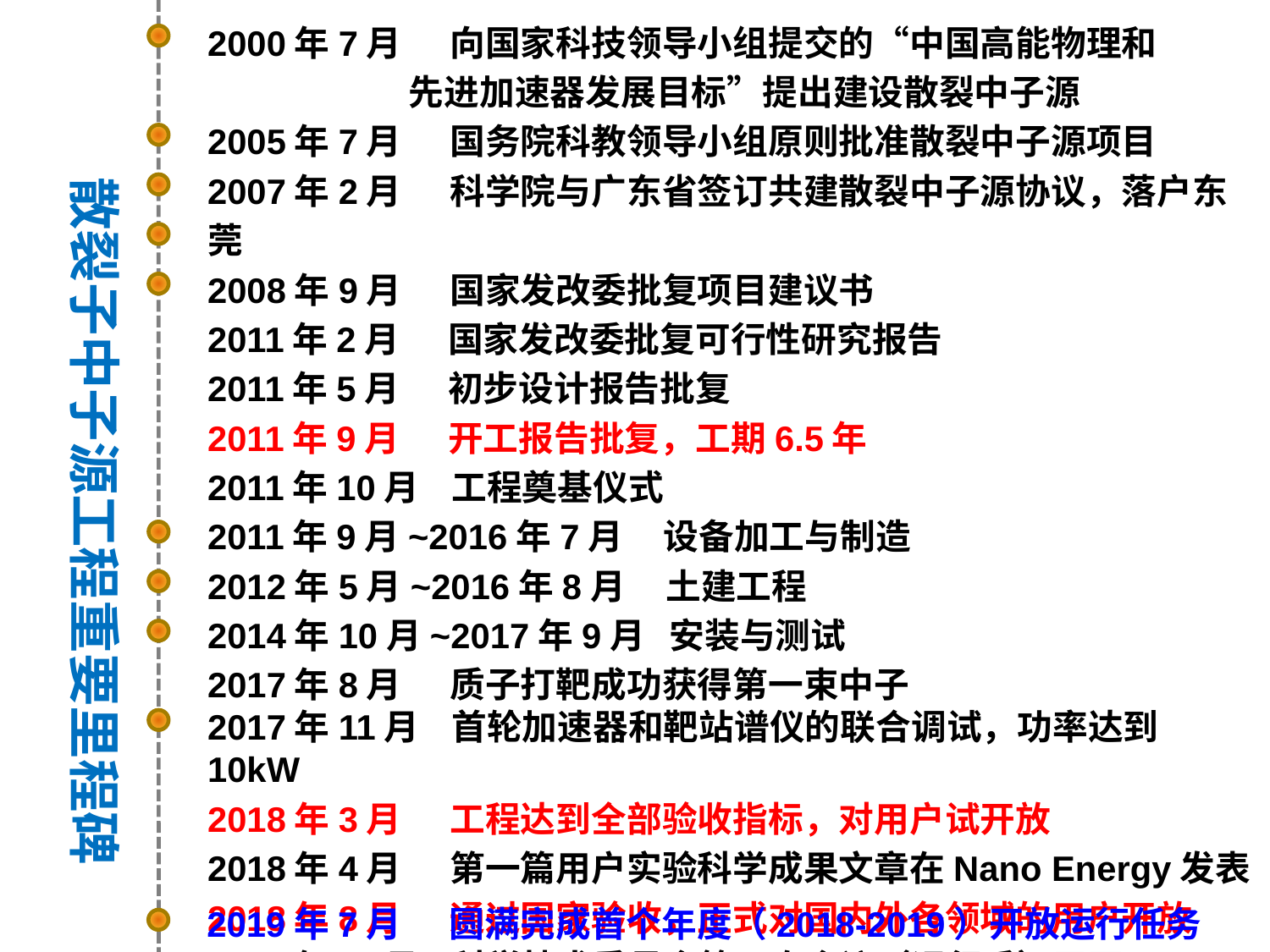

2000年7月      向国家科技领导小组提交的“中国高能物理和
                        先进加速器发展目标”提出建设散裂中子源
2005年7月      国务院科教领导小组原则批准散裂中子源项目
2007年2月      科学院与广东省签订共建散裂中子源协议，落户东莞
2008年9月      国家发改委批复项目建议书
2011年2月      国家发改委批复可行性研究报告
2011年5月      初步设计报告批复
2011年9月      开工报告批复，工期6.5年
2011年10月    工程奠基仪式
2011年9月~2016年7月     设备加工与制造
2012年5月~2016年8月     土建工程
2014年10月~2017年9月   安装与测试
2017年8月      质子打靶成功获得第一束中子
2017年11月    首轮加速器和靶站谱仪的联合调试，功率达到10kW
2018年3月      工程达到全部验收指标，对用户试开放
2018年4月      第一篇用户实验科学成果文章在Nano Energy发表
2018年8月      通过国家验收，正式对国内外各领域的用户开放
2018年11月    科学技术委员会第一次会议（运行后）召开

散裂子中子源工程重要里程碑

2019年7月      圆满完成首个年度（2018-2019）开放运行任务